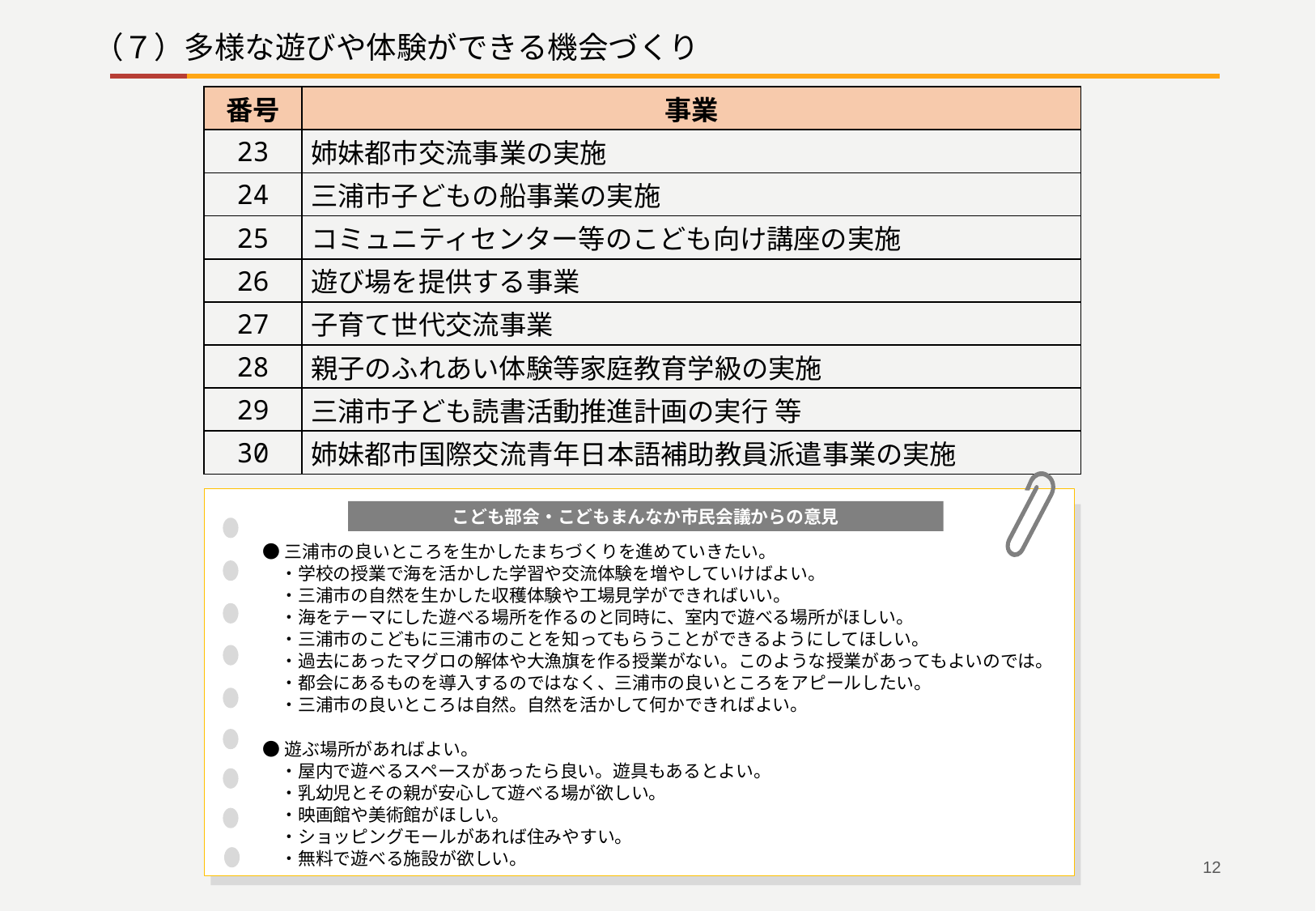

（７）多様な遊びや体験ができる機会づくり
| 番号 | 事業 |
| --- | --- |
| 23 | 姉妹都市交流事業の実施 |
| 24 | 三浦市子どもの船事業の実施 |
| 25 | コミュニティセンター等のこども向け講座の実施 |
| 26 | 遊び場を提供する事業 |
| 27 | 子育て世代交流事業 |
| 28 | 親子のふれあい体験等家庭教育学級の実施 |
| 29 | 三浦市子ども読書活動推進計画の実行 等 |
| 30 | 姉妹都市国際交流青年日本語補助教員派遣事業の実施 |

こども部会・こどもまんなか市民会議からの意見

●三浦市の良いところを生かしたまちづくりを進めていきたい。
　・学校の授業で海を活かした学習や交流体験を増やしていけばよい。
　・三浦市の自然を生かした収穫体験や工場見学ができればいい。
　・海をテーマにした遊べる場所を作るのと同時に、室内で遊べる場所がほしい。
　・三浦市のこどもに三浦市のことを知ってもらうことができるようにしてほしい。
　・過去にあったマグロの解体や大漁旗を作る授業がない。このような授業があってもよいのでは。
　・都会にあるものを導入するのではなく、三浦市の良いところをアピールしたい。
　・三浦市の良いところは自然。自然を活かして何かできればよい。

●遊ぶ場所があればよい。
　・屋内で遊べるスペースがあったら良い。遊具もあるとよい。
　・乳幼児とその親が安心して遊べる場が欲しい。
　・映画館や美術館がほしい。
　・ショッピングモールがあれば住みやすい。
　・無料で遊べる施設が欲しい。

12